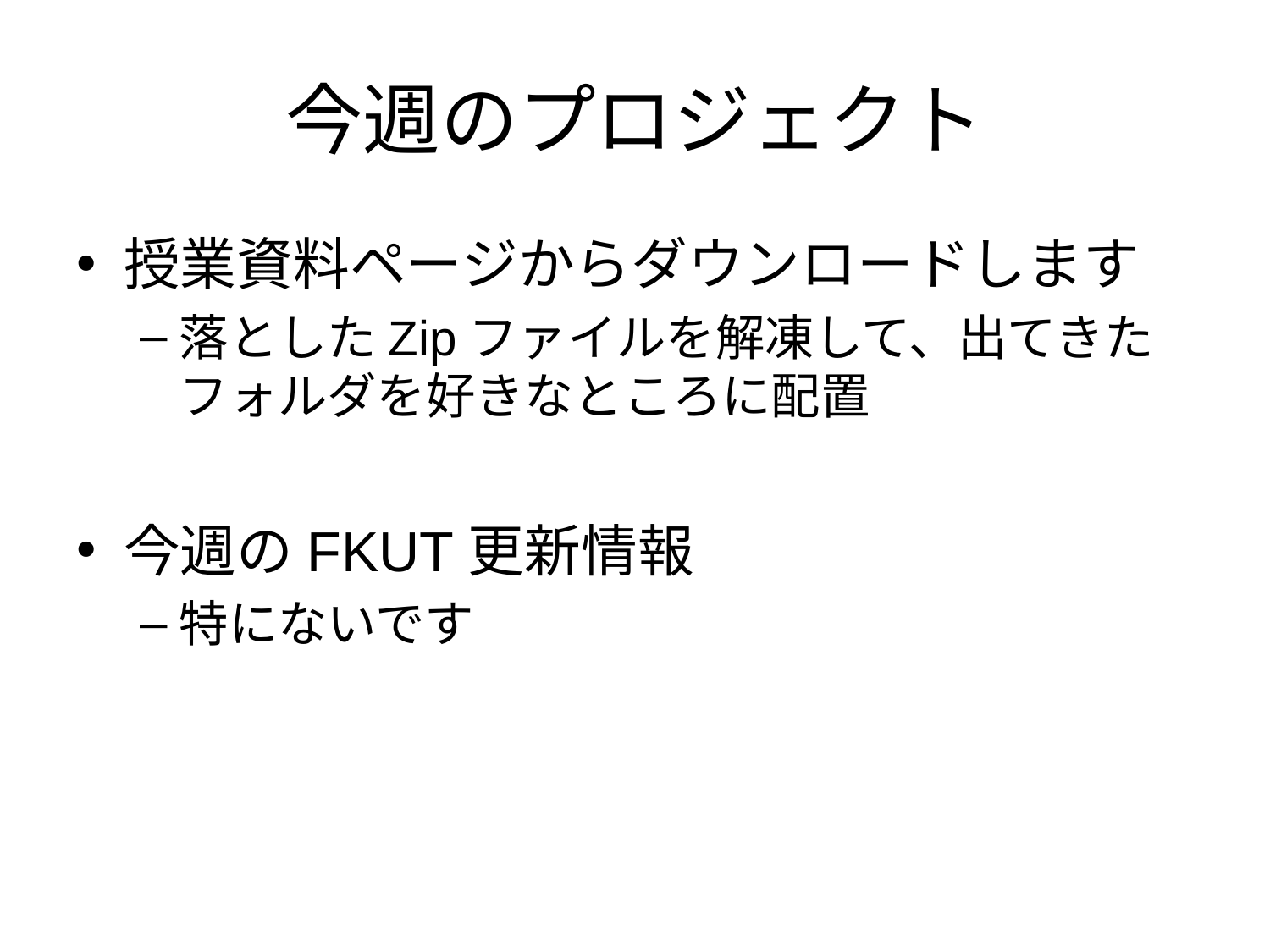

# 今週のプロジェクト
授業資料ページからダウンロードします
落としたZipファイルを解凍して、出てきたフォルダを好きなところに配置

今週のFKUT更新情報
特にないです